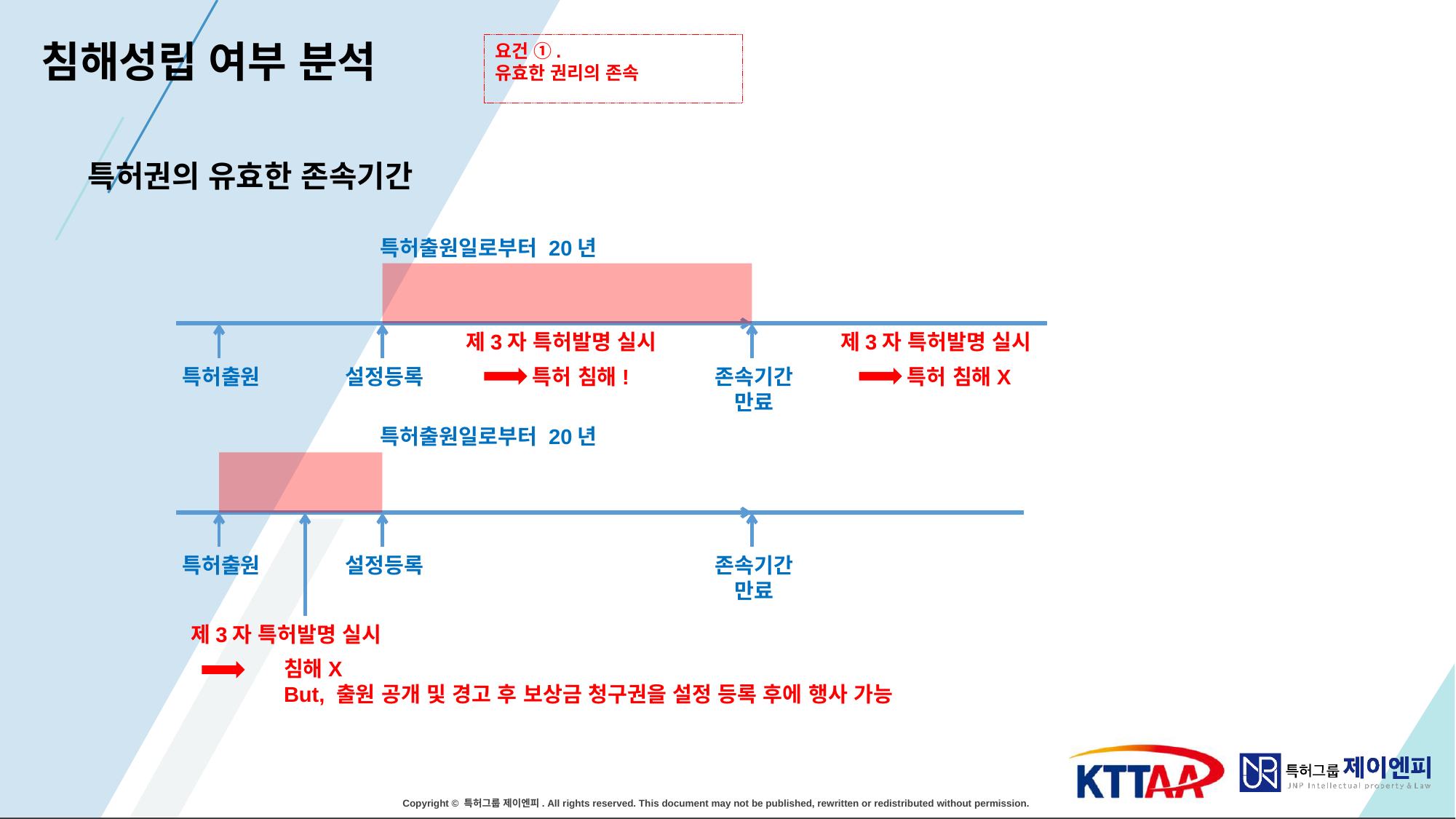

침해성립 여부 분석
요건 ①.
유효한 권리의 존속
 특허권의 유효한 존속기간
특허출원일로부터 20년

제3자 특허발명 실시
제3자 특허발명 실시
특허출원
설정등록
특허 침해!
존속기간
만료
특허 침해X

특허출원일로부터 20년

특허출원
설정등록
존속기간
만료
제3자 특허발명 실시
침해X
But, 출원 공개 및 경고 후 보상금 청구권을 설정 등록 후에 행사 가능